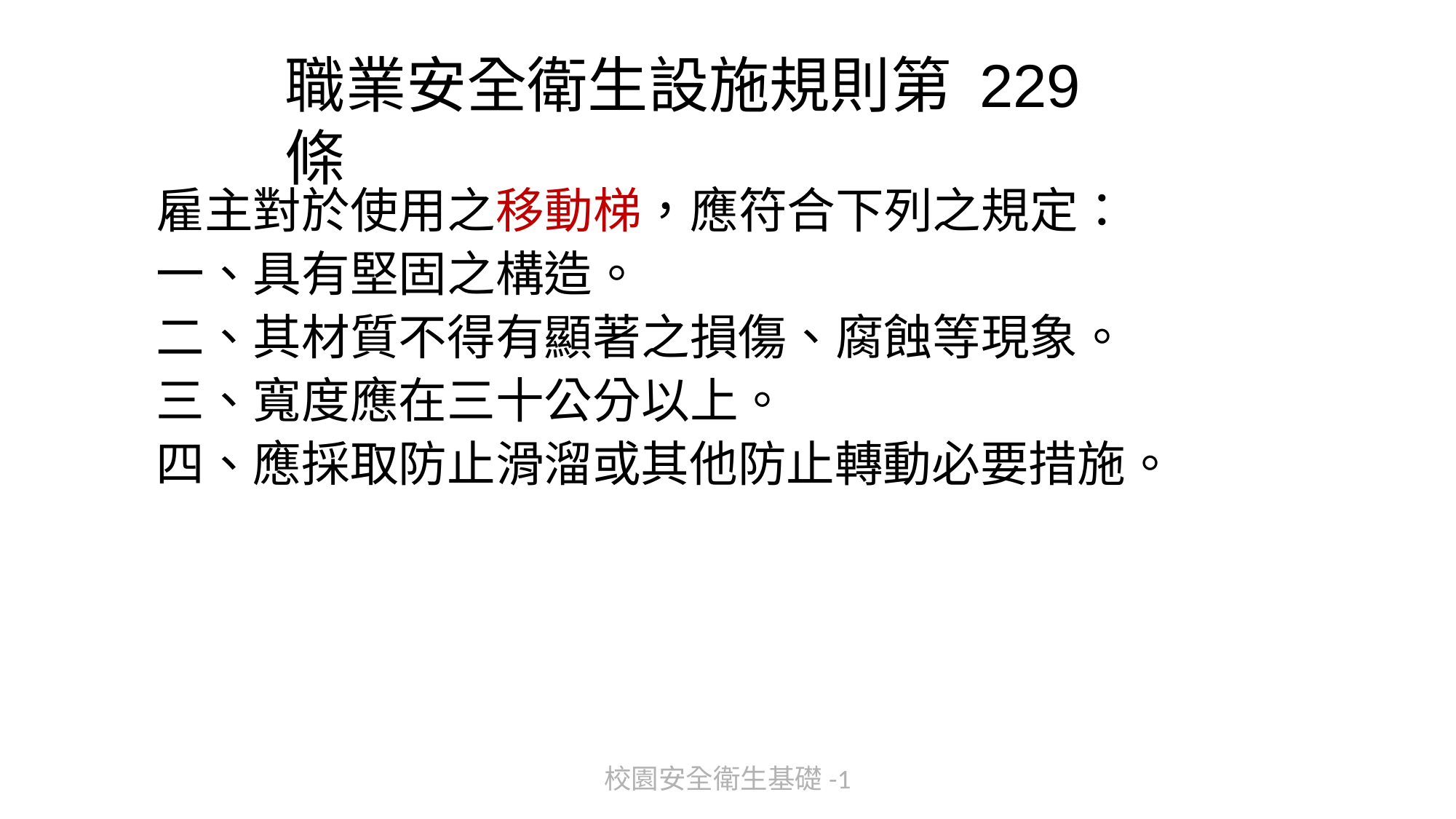

# 職業安全衛生設施規則第 229 條
雇主對於使用之移動梯，應符合下列之規定：
一、具有堅固之構造。
二、其材質不得有顯著之損傷、腐蝕等現象。
三、寬度應在三十公分以上。
四、應採取防止滑溜或其他防止轉動必要措施。
校園安全衛生基礎-1
122